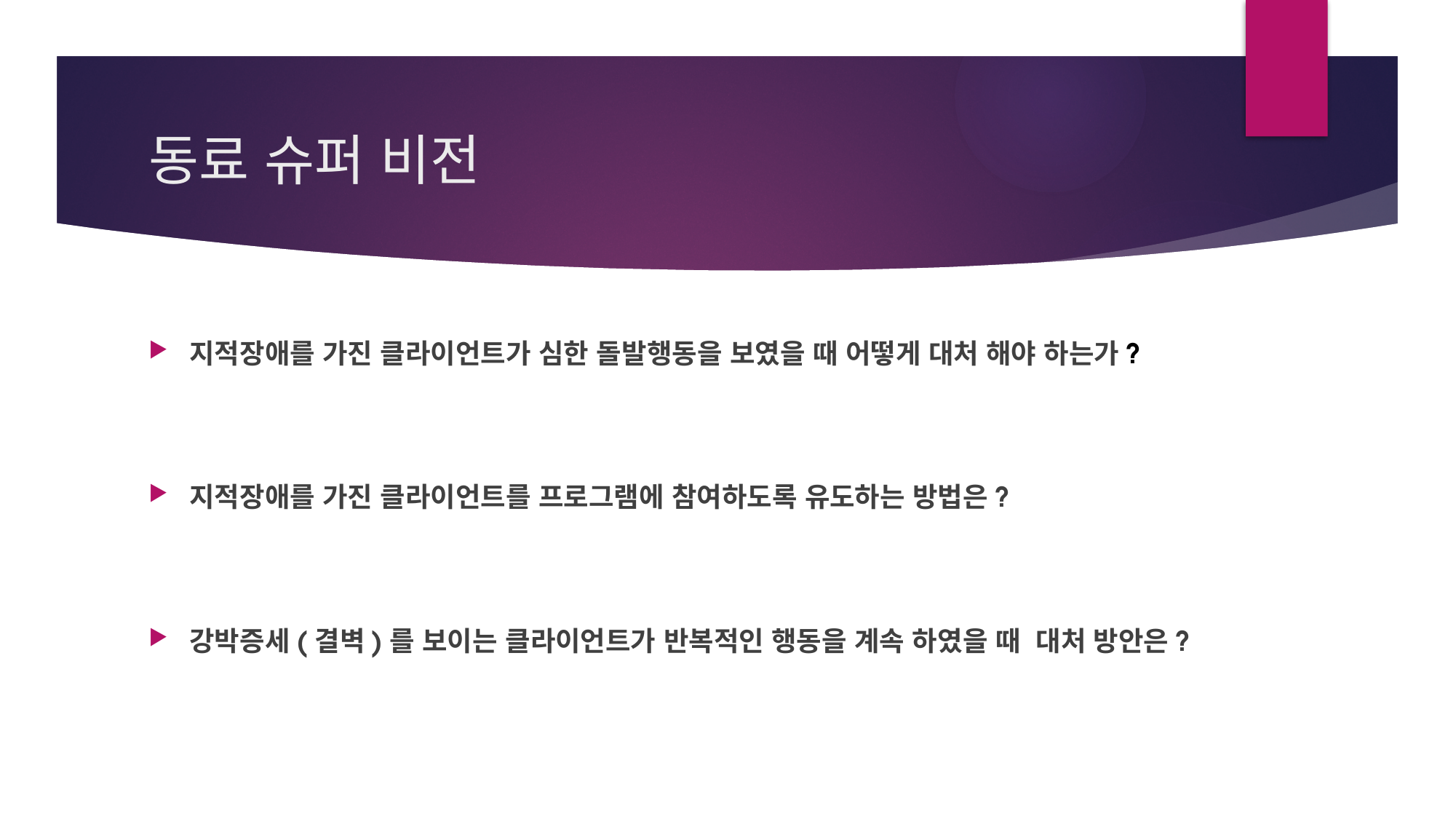

# 동료 슈퍼 비전
지적장애를 가진 클라이언트가 심한 돌발행동을 보였을 때 어떻게 대처 해야 하는가?

지적장애를 가진 클라이언트를 프로그램에 참여하도록 유도하는 방법은?

강박증세(결벽)를 보이는 클라이언트가 반복적인 행동을 계속 하였을 때  대처 방안은?